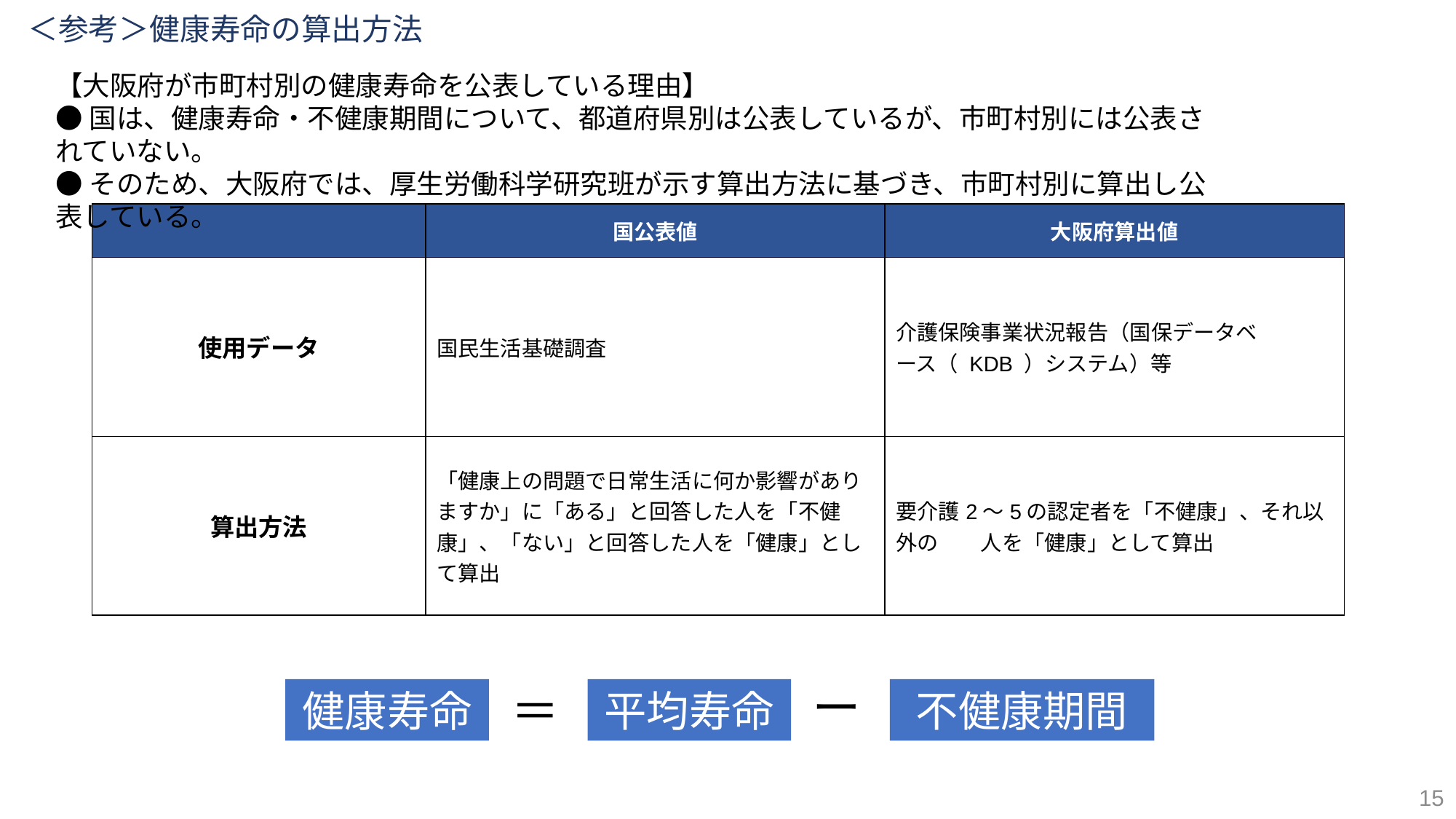

＜参考＞健康寿命の算出方法
【大阪府が市町村別の健康寿命を公表している理由】
●国は、健康寿命・不健康期間について、都道府県別は公表しているが、市町村別には公表されていない。
●そのため、大阪府では、厚生労働科学研究班が示す算出方法に基づき、市町村別に算出し公表している。
|  | 国公表値 | 大阪府算出値 |
| --- | --- | --- |
| 使用データ | 国民生活基礎調査 | 介護保険事業状況報告（国保データベ ース（ KDB ）システム）等 |
| 算出方法 | 「健康上の問題で日常生活に何か影響がありますか」に「ある」と回答した人を「不健康」、「ない」と回答した人を「健康」として算出 | 要介護2～5の認定者を「不健康」、それ以外の　　人を「健康」として算出 |
ー
＝
健康寿命
平均寿命
不健康期間
15